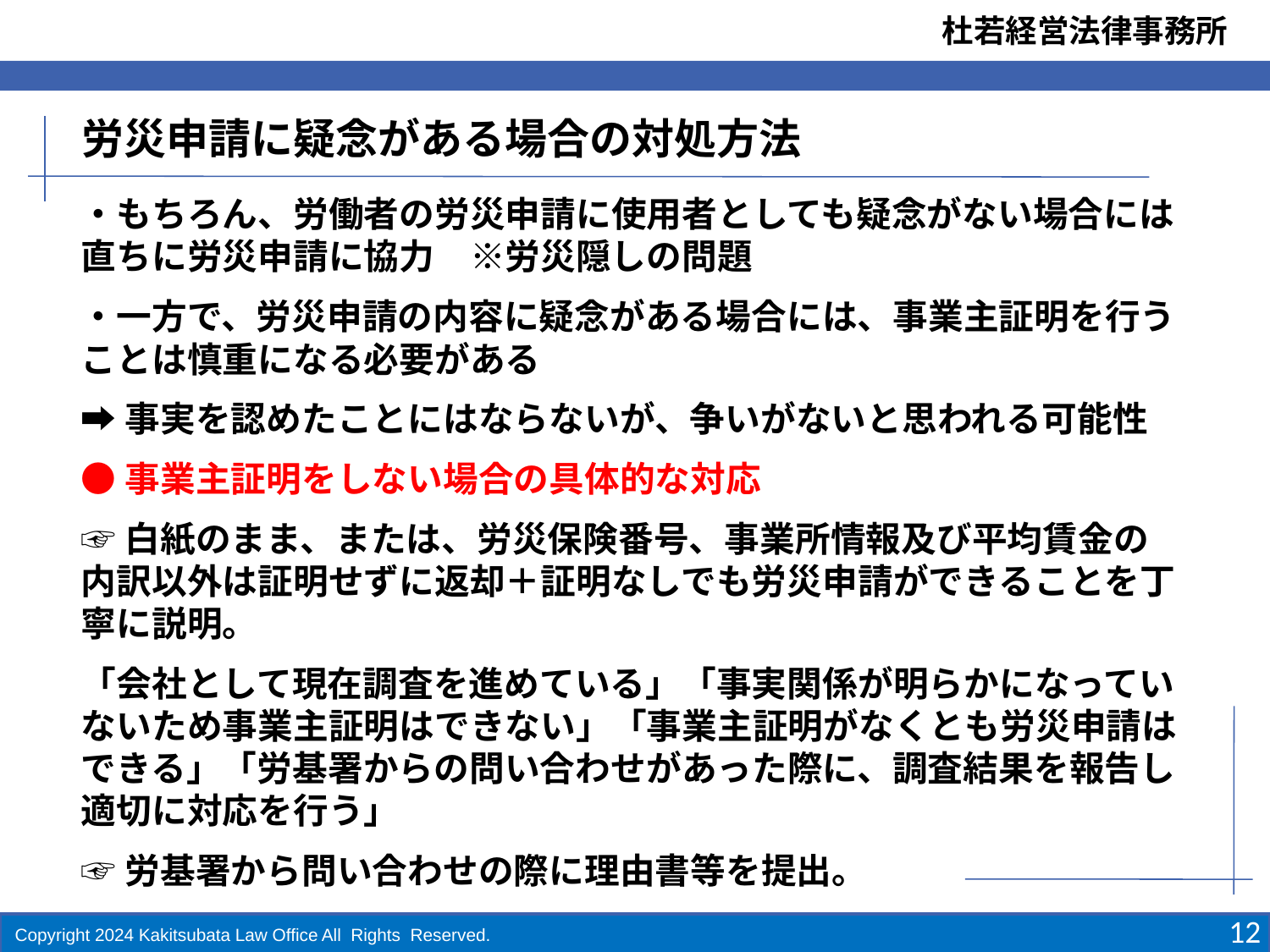

労災申請に疑念がある場合の対処方法
・もちろん、労働者の労災申請に使用者としても疑念がない場合には直ちに労災申請に協力　※労災隠しの問題
・一方で、労災申請の内容に疑念がある場合には、事業主証明を行うことは慎重になる必要がある
➡事実を認めたことにはならないが、争いがないと思われる可能性
●事業主証明をしない場合の具体的な対応
☞白紙のまま、または、労災保険番号、事業所情報及び平均賃金の内訳以外は証明せずに返却＋証明なしでも労災申請ができることを丁寧に説明。
「会社として現在調査を進めている」「事実関係が明らかになっていないため事業主証明はできない」「事業主証明がなくとも労災申請はできる」「労基署からの問い合わせがあった際に、調査結果を報告し適切に対応を行う」
☞労基署から問い合わせの際に理由書等を提出。

12